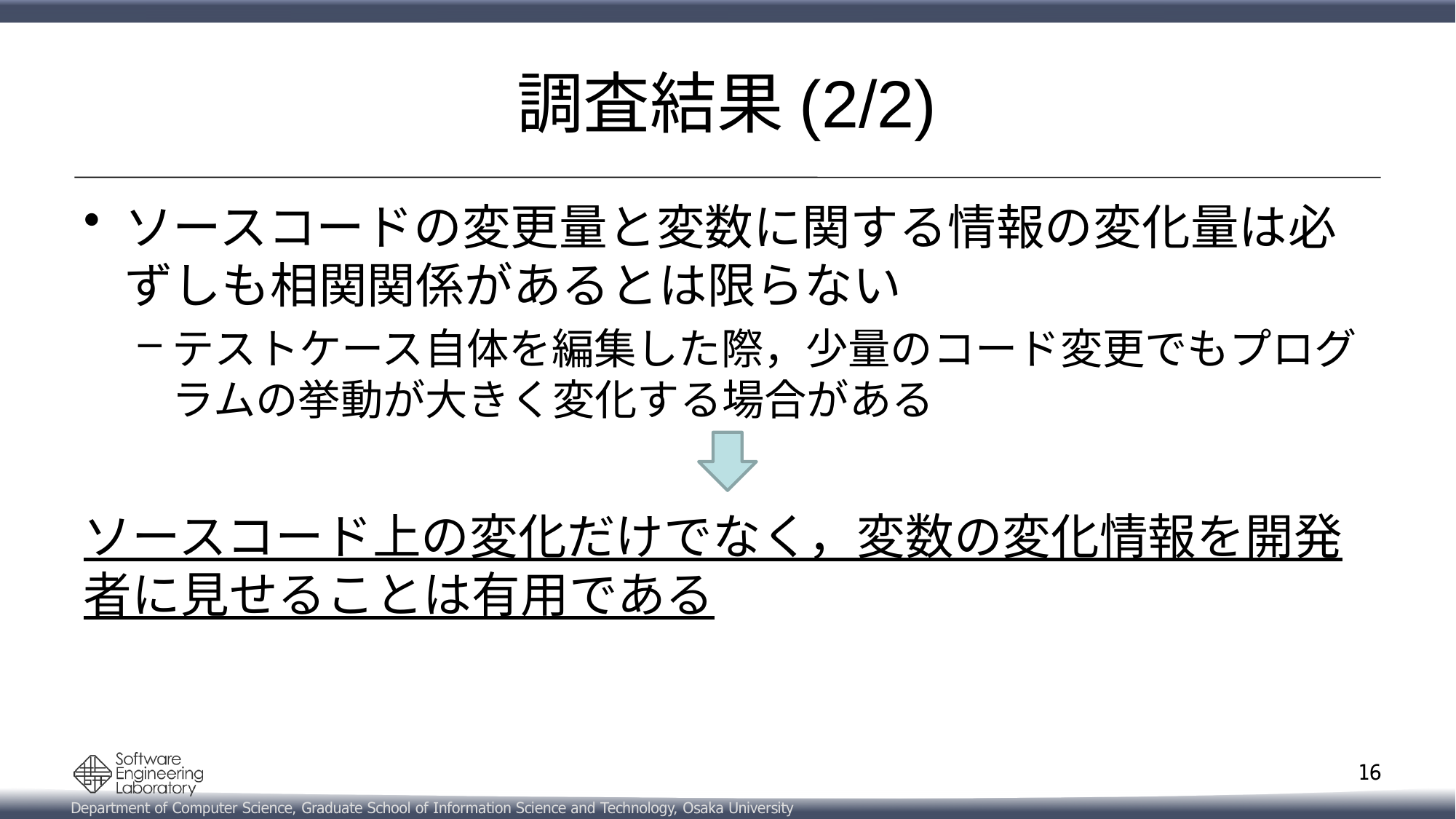

# 調査結果(2/2)
ソースコードの変更量と変数に関する情報の変化量は必ずしも相関関係があるとは限らない
テストケース自体を編集した際，少量のコード変更でもプログラムの挙動が大きく変化する場合がある

ソースコード上の変化だけでなく，変数の変化情報を開発者に見せることは有用である

16